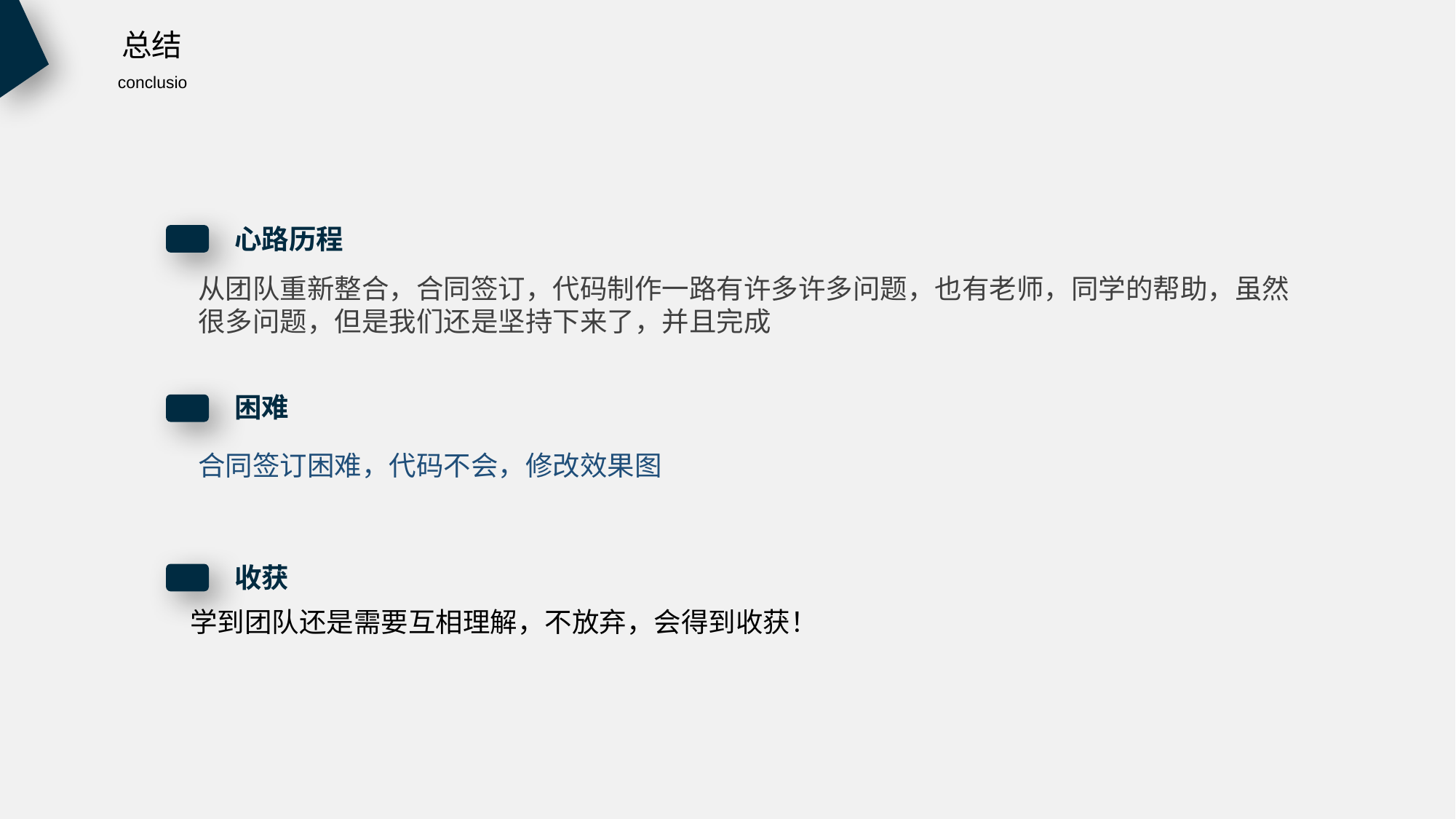

总结
conclusio
心路历程

从团队重新整合，合同签订，代码制作一路有许多许多问题，也有老师，同学的帮助，虽然很多问题，但是我们还是坚持下来了，并且完成
困难

合同签订困难，代码不会，修改效果图
收获

学到团队还是需要互相理解，不放弃，会得到收获！